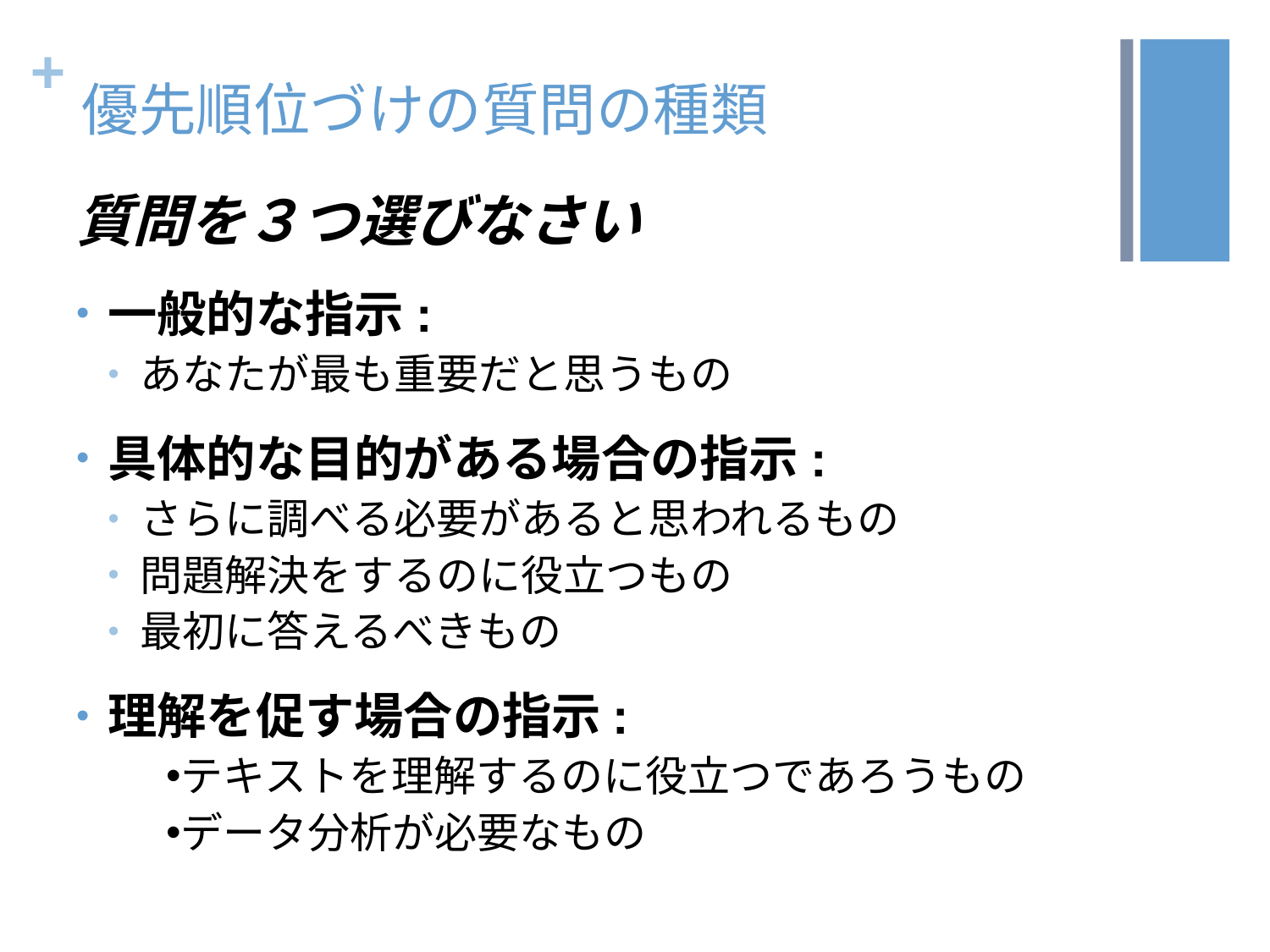

# 優先順位づけの質問の種類
質問を３つ選びなさい
一般的な指示:
あなたが最も重要だと思うもの
具体的な目的がある場合の指示:
さらに調べる必要があると思われるもの
問題解決をするのに役立つもの
最初に答えるべきもの
理解を促す場合の指示:
テキストを理解するのに役立つであろうもの
データ分析が必要なもの